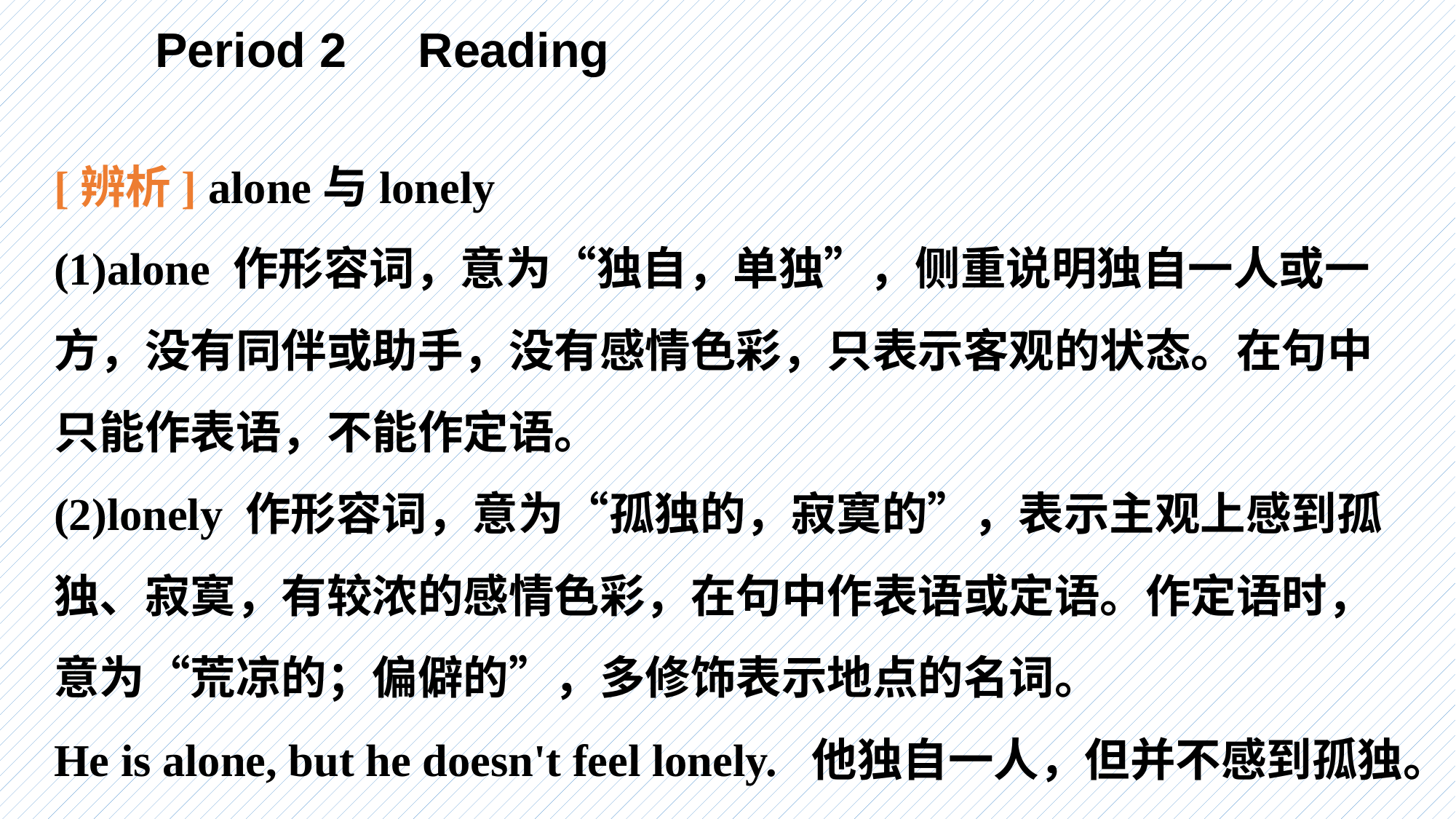

Period 2　Reading
[辨析] alone与lonely
(1)alone 作形容词，意为“独自，单独”，侧重说明独自一人或一方，没有同伴或助手，没有感情色彩，只表示客观的状态。在句中只能作表语，不能作定语。
(2)lonely 作形容词，意为“孤独的，寂寞的”，表示主观上感到孤独、寂寞，有较浓的感情色彩，在句中作表语或定语。作定语时，意为“荒凉的；偏僻的”，多修饰表示地点的名词。
He is alone, but he doesn't feel lonely.  他独自一人，但并不感到孤独。